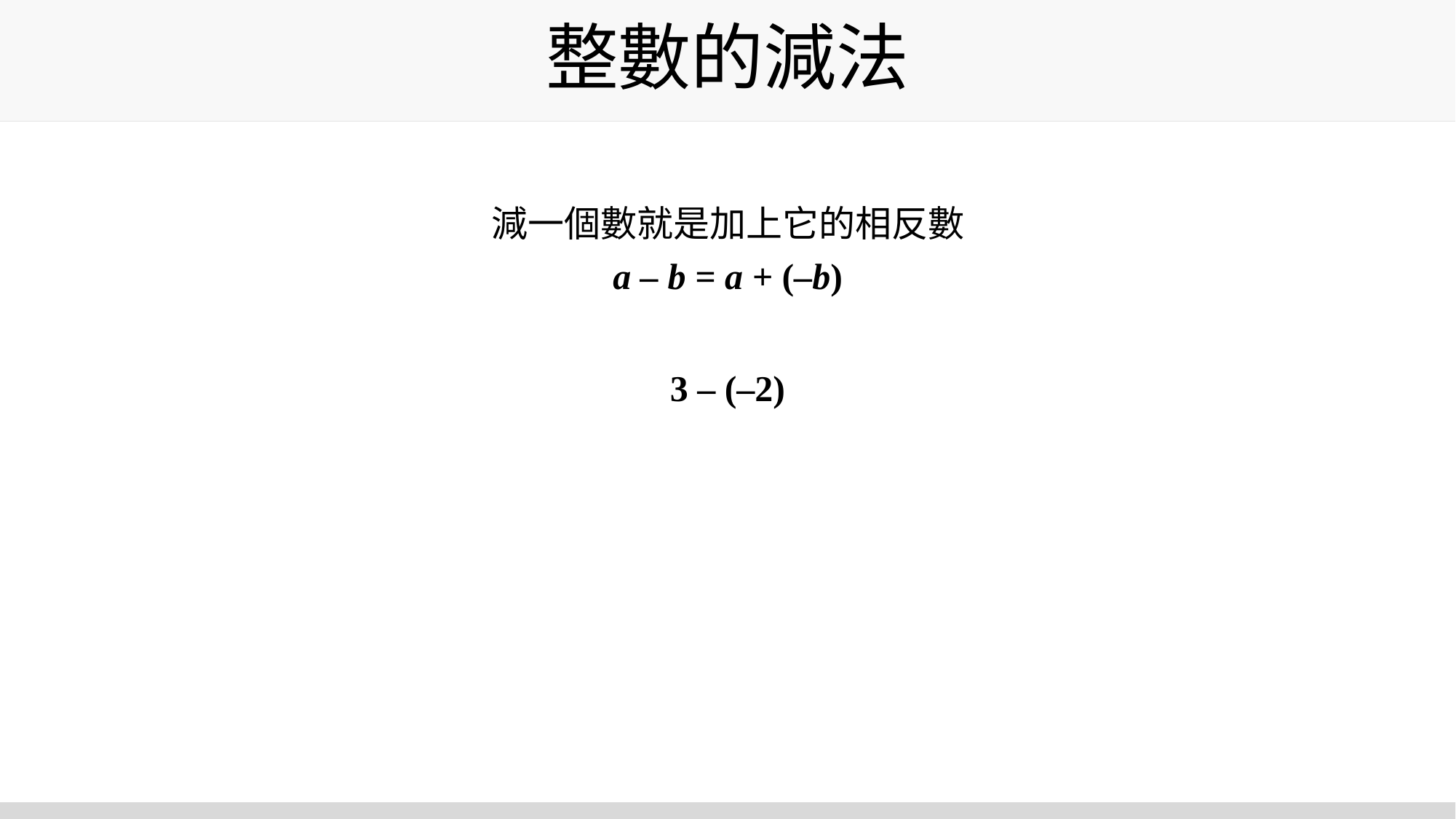

# 整數的減法
減一個數就是加上它的相反數
a – b = a + (–b)
3 – (–2)